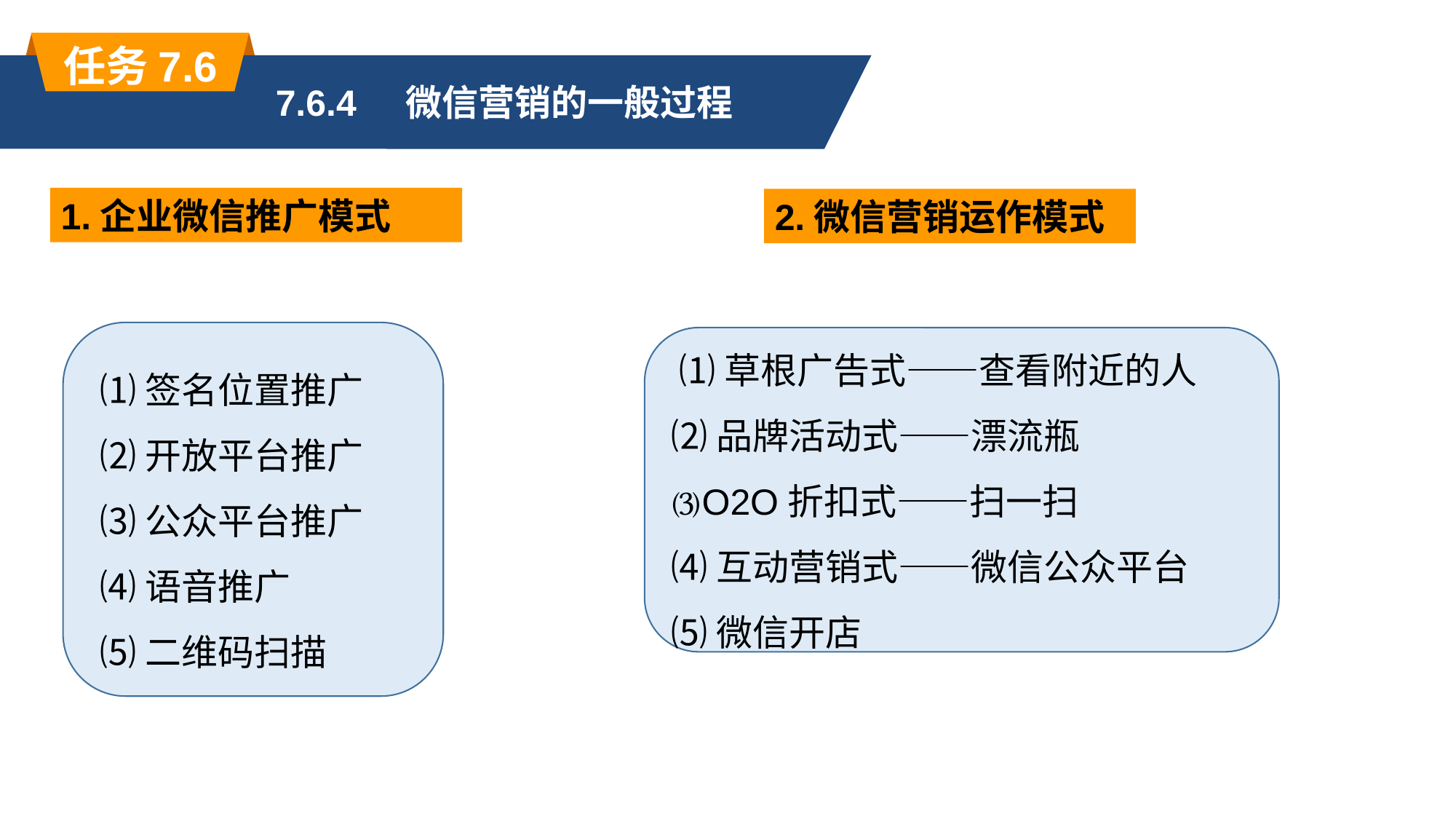

任务7.6

7.6.4    微信营销的一般过程
1.企业微信推广模式
2.微信营销运作模式
 ⑴签名位置推广
 ⑵开放平台推广
 ⑶公众平台推广
 ⑷语音推广
 ⑸二维码扫描
 ⑴草根广告式——查看附近的人
⑵品牌活动式——漂流瓶
⑶O2O折扣式——扫一扫
⑷互动营销式——微信公众平台
⑸微信开店